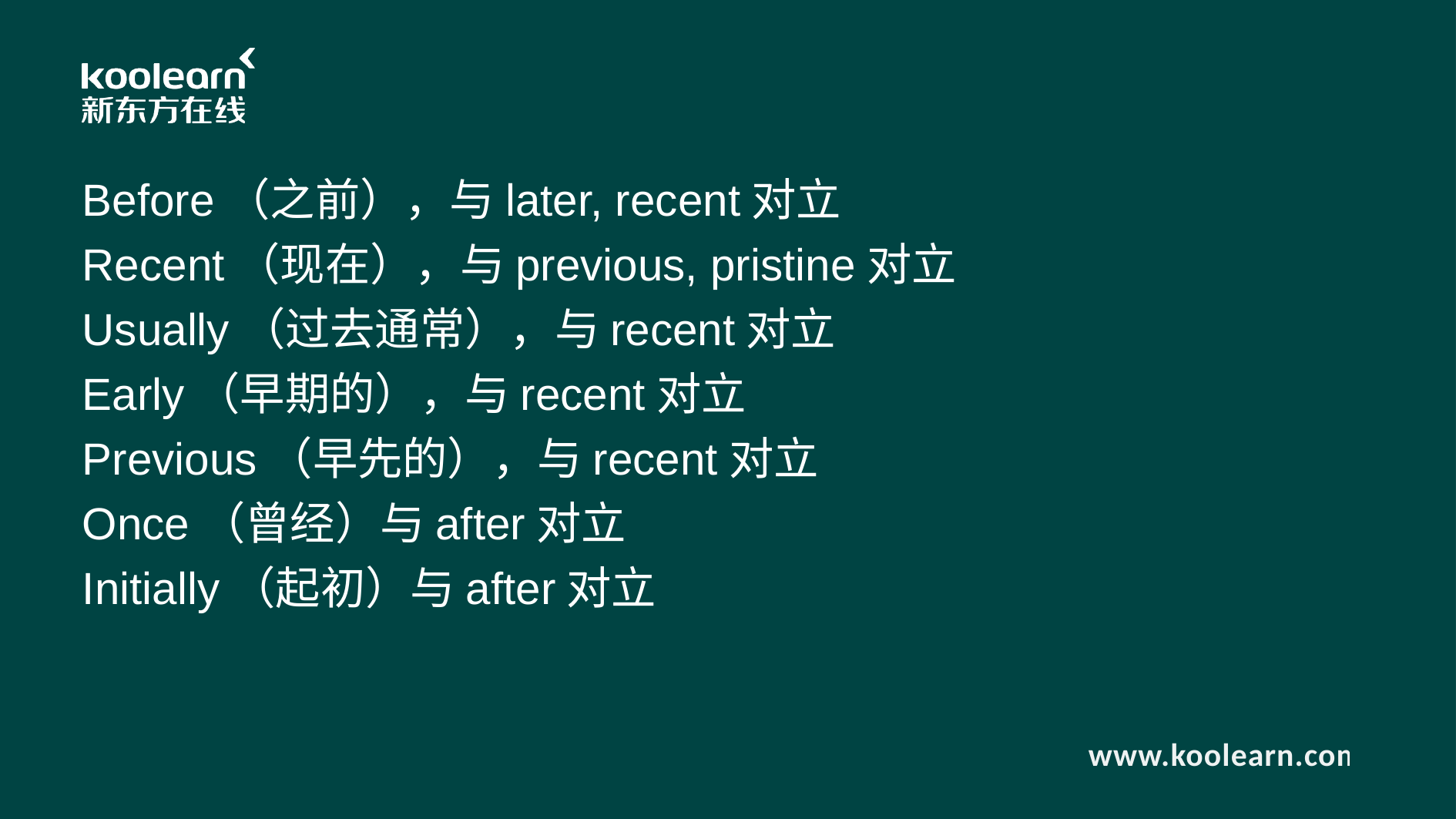

Before（之前），与later, recent对立
Recent（现在），与previous, pristine对立
Usually（过去通常），与recent对立
Early（早期的），与recent对立
Previous（早先的），与recent对立
Once（曾经）与after对立
Initially（起初）与after对立